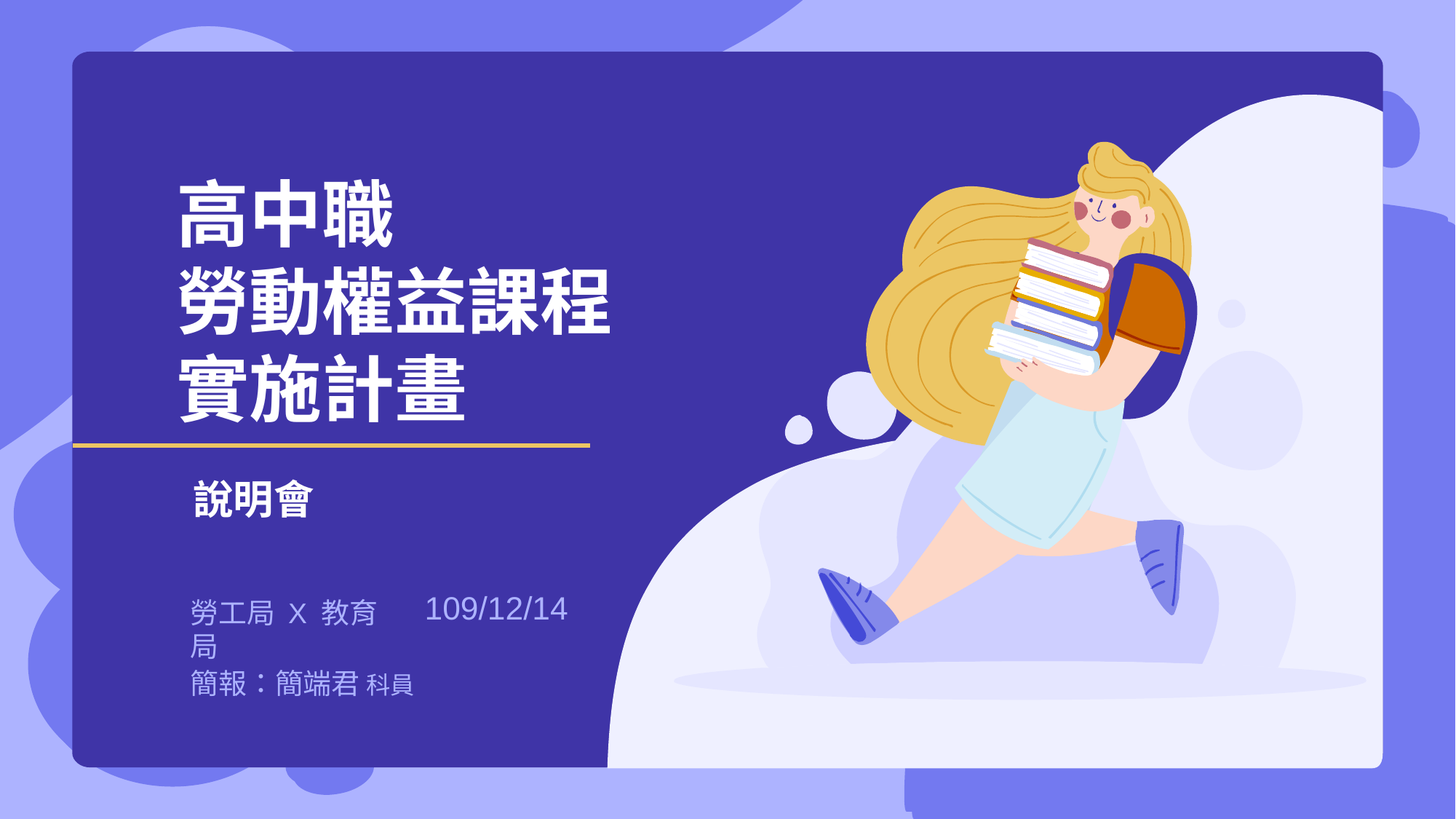

# 高中職 勞動權益課程 實施計畫

說明會
109/12/14
勞工局 X 教育局
簡報：簡端君 科員